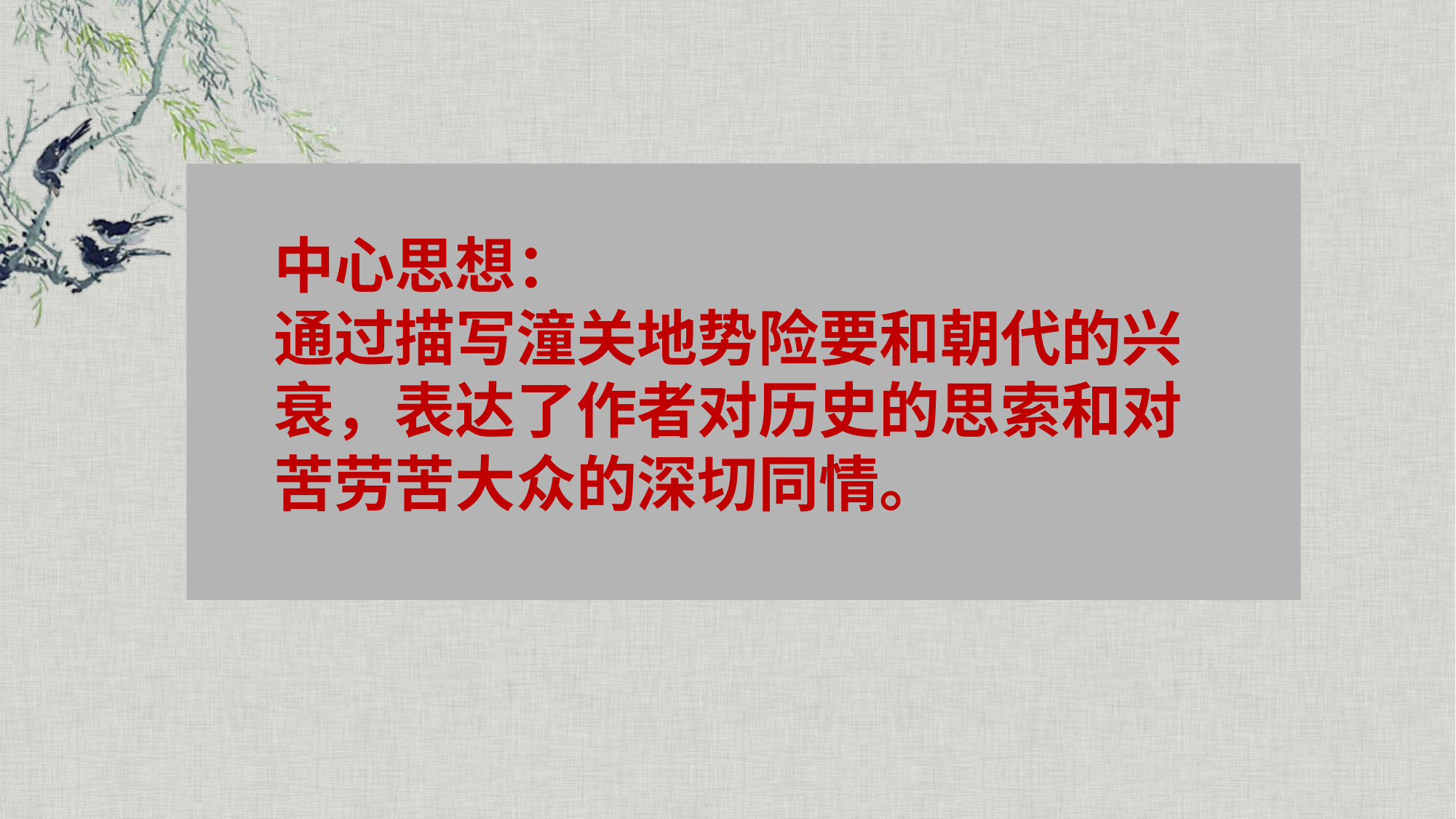

中心思想：
通过描写潼关地势险要和朝代的兴衰，表达了作者对历史的思索和对苦劳苦大众的深切同情。